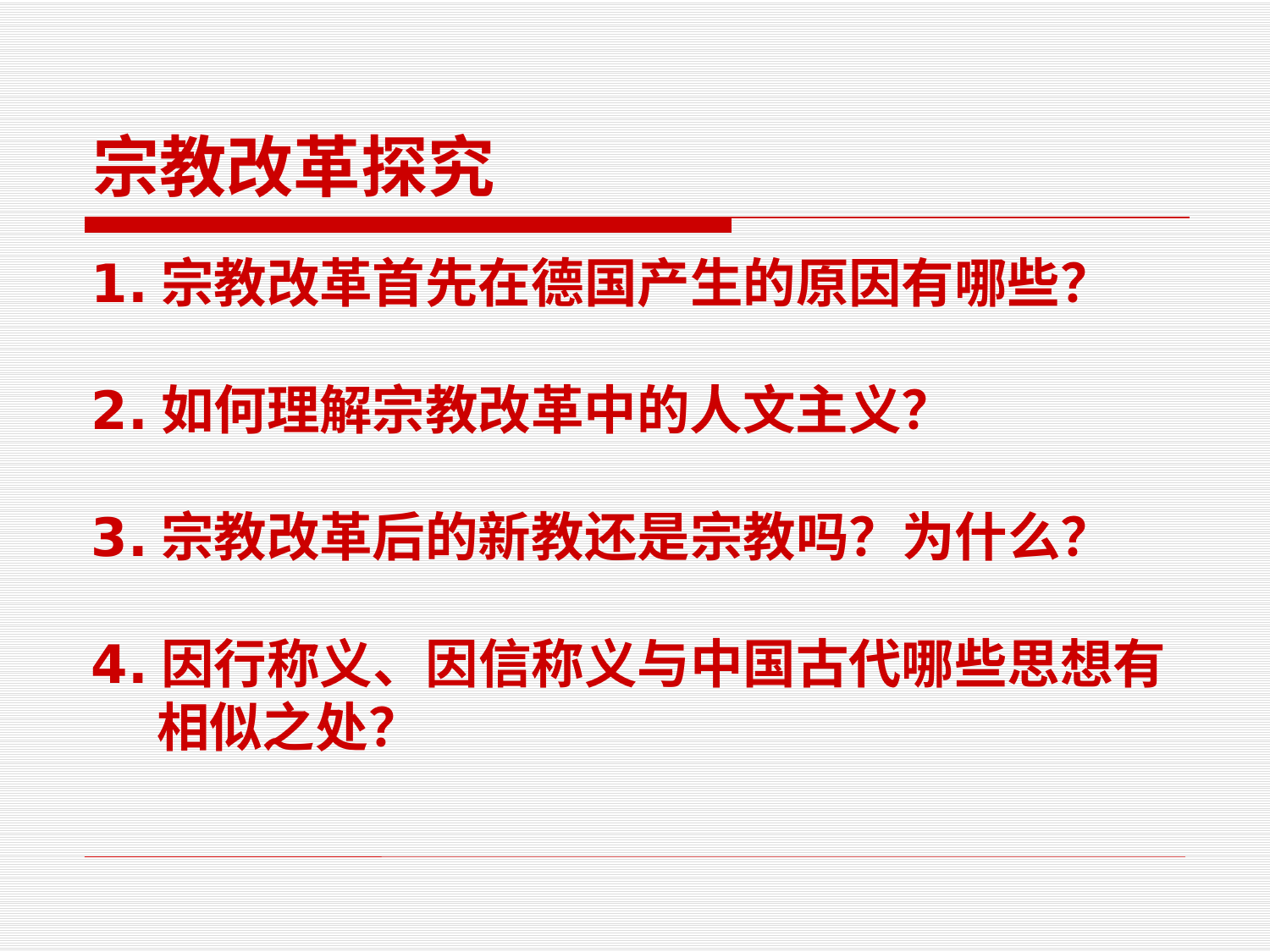

# 宗教改革探究
1.宗教改革首先在德国产生的原因有哪些？

2.如何理解宗教改革中的人文主义？

3.宗教改革后的新教还是宗教吗？为什么？

4.因行称义、因信称义与中国古代哪些思想有相似之处？